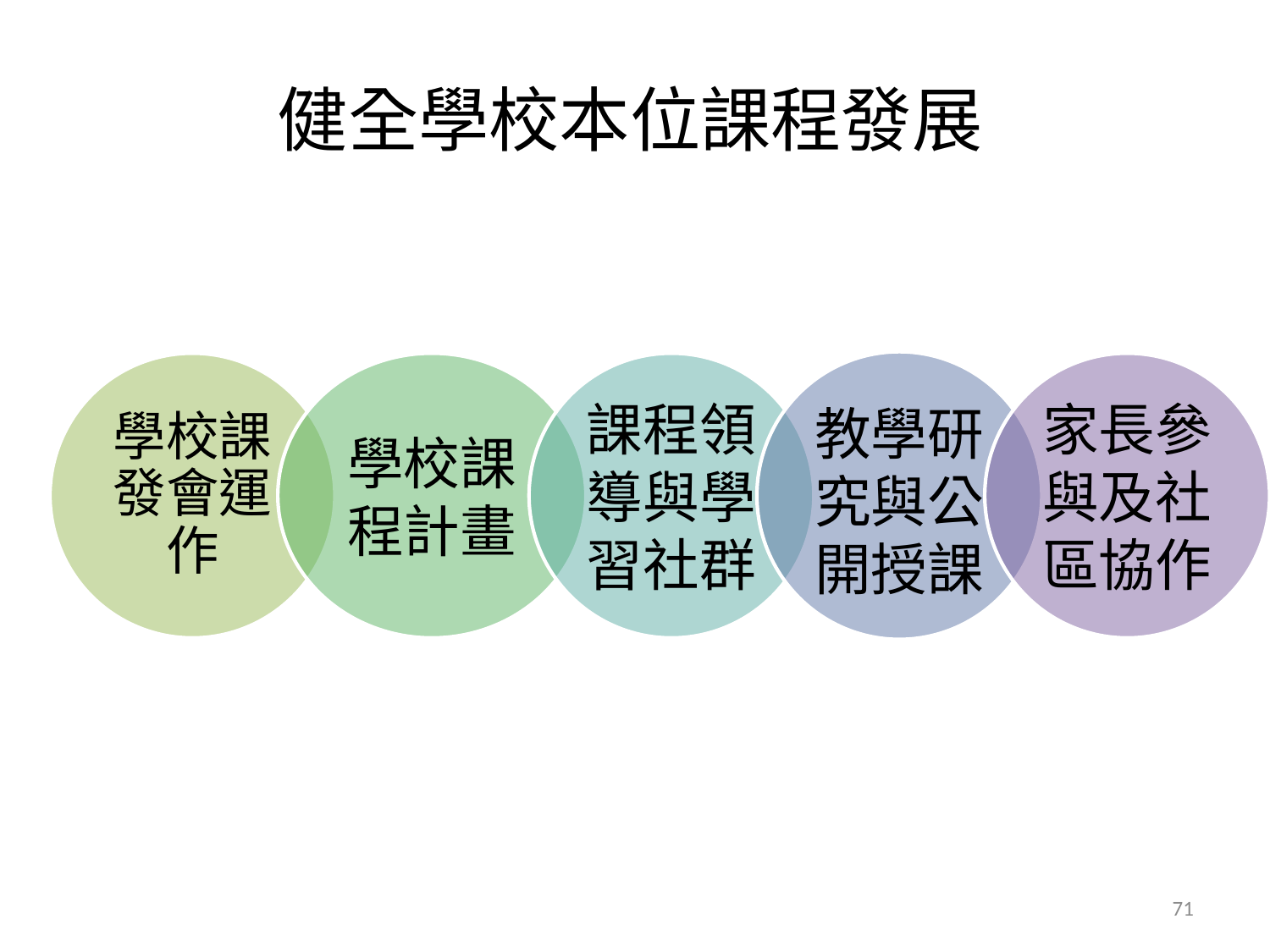

健全學校本位課程發展
學校課發會運作
學校課程計畫
課程領導與學習社群

教學研究與公開授課

家長參與及社區協作
71